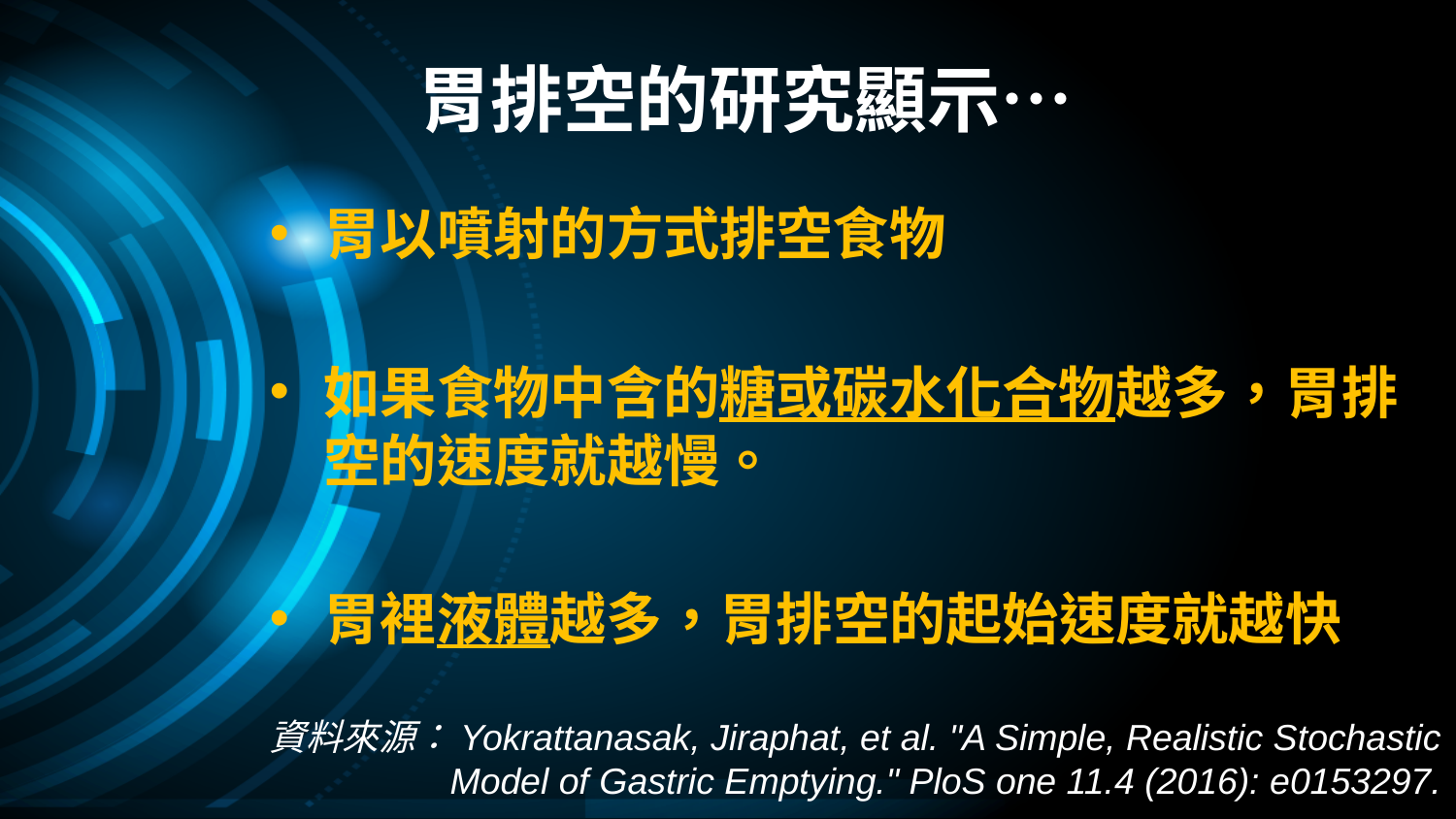

# 胃排空的研究顯示…
胃以噴射的方式排空食物

如果食物中含的糖或碳水化合物越多，胃排空的速度就越慢。

胃裡液體越多，胃排空的起始速度就越快
資料來源：Yokrattanasak, Jiraphat, et al. "A Simple, Realistic Stochastic Model of Gastric Emptying." PloS one 11.4 (2016): e0153297.